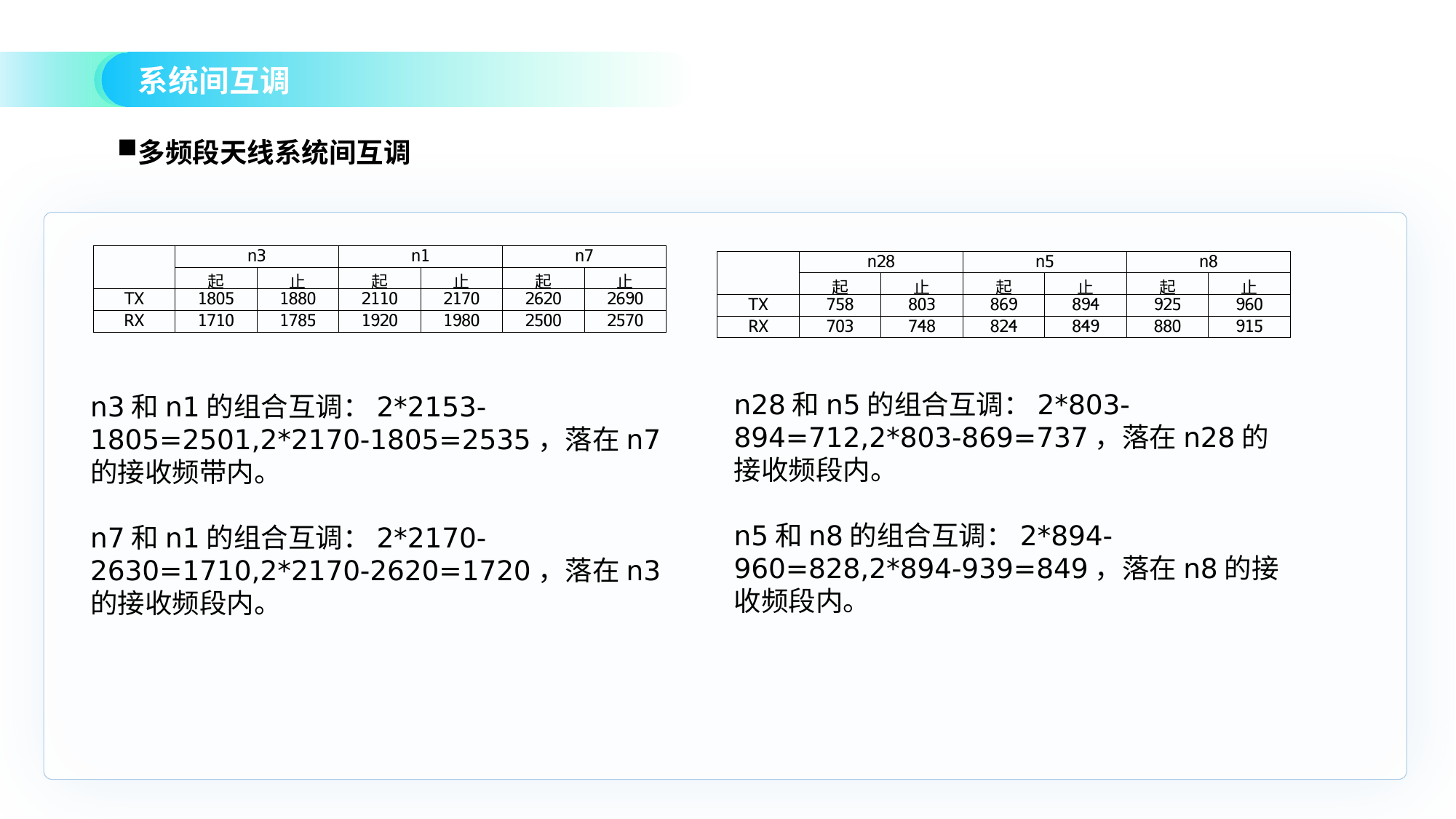

系统间互调
多频段天线系统间互调

|  | n3 |  | n1 |  | n7 |  |
| --- | --- | --- | --- | --- | --- | --- |
|  | 起 | 止 | 起 | 止 | 起 | 止 |
| TX | 1805 | 1880 | 2110 | 2170 | 2620 | 2690 |
| RX | 1710 | 1785 | 1920 | 1980 | 2500 | 2570 |
|  | n28 |  | n5 |  | n8 |  |
| --- | --- | --- | --- | --- | --- | --- |
|  | 起 | 止 | 起 | 止 | 起 | 止 |
| TX | 758 | 803 | 869 | 894 | 925 | 960 |
| RX | 703 | 748 | 824 | 849 | 880 | 915 |
n28和n5的组合互调：2*803-894=712,2*803-869=737，落在n28的接收频段内。

n5和n8的组合互调：2*894-960=828,2*894-939=849，落在n8的接收频段内。
n3和n1的组合互调：2*2153-1805=2501,2*2170-1805=2535，落在n7的接收频带内。

n7和n1的组合互调：2*2170-2630=1710,2*2170-2620=1720，落在n3的接收频段内。